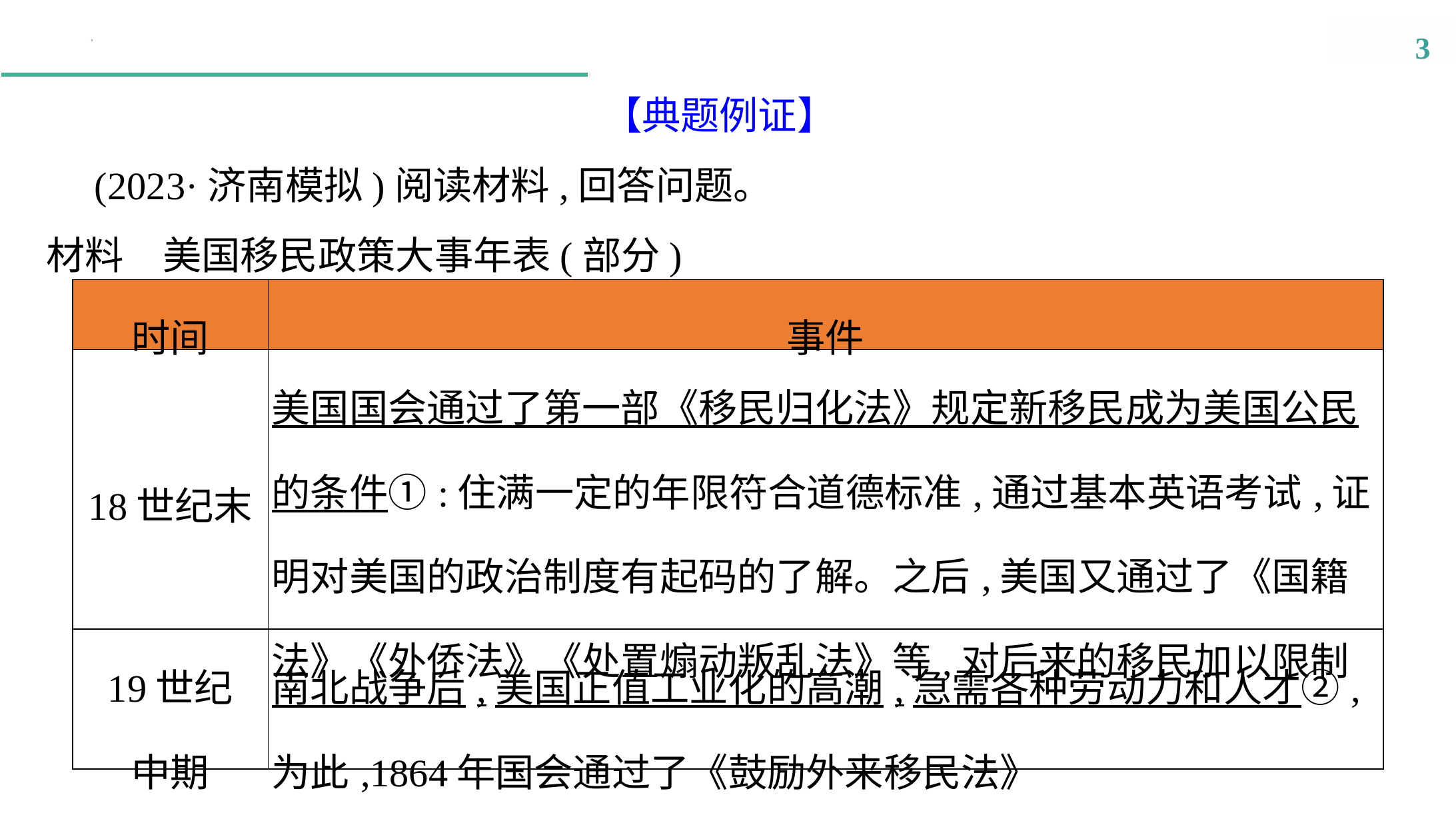

【典题例证】
　(2023·济南模拟)阅读材料,回答问题。
材料　美国移民政策大事年表(部分)
| 时间 | 事件 |
| --- | --- |
| 18世纪末 | 美国国会通过了第一部《移民归化法》规定新移民成为美国公民的条件①:住满一定的年限符合道德标准,通过基本英语考试,证明对美国的政治制度有起码的了解。之后,美国又通过了《国籍法》《外侨法》《处置煽动叛乱法》等,对后来的移民加以限制 |
| 19世纪 中期 | 南北战争后,美国正值工业化的高潮,急需各种劳动力和人才②,为此,1864年国会通过了《鼓励外来移民法》 |